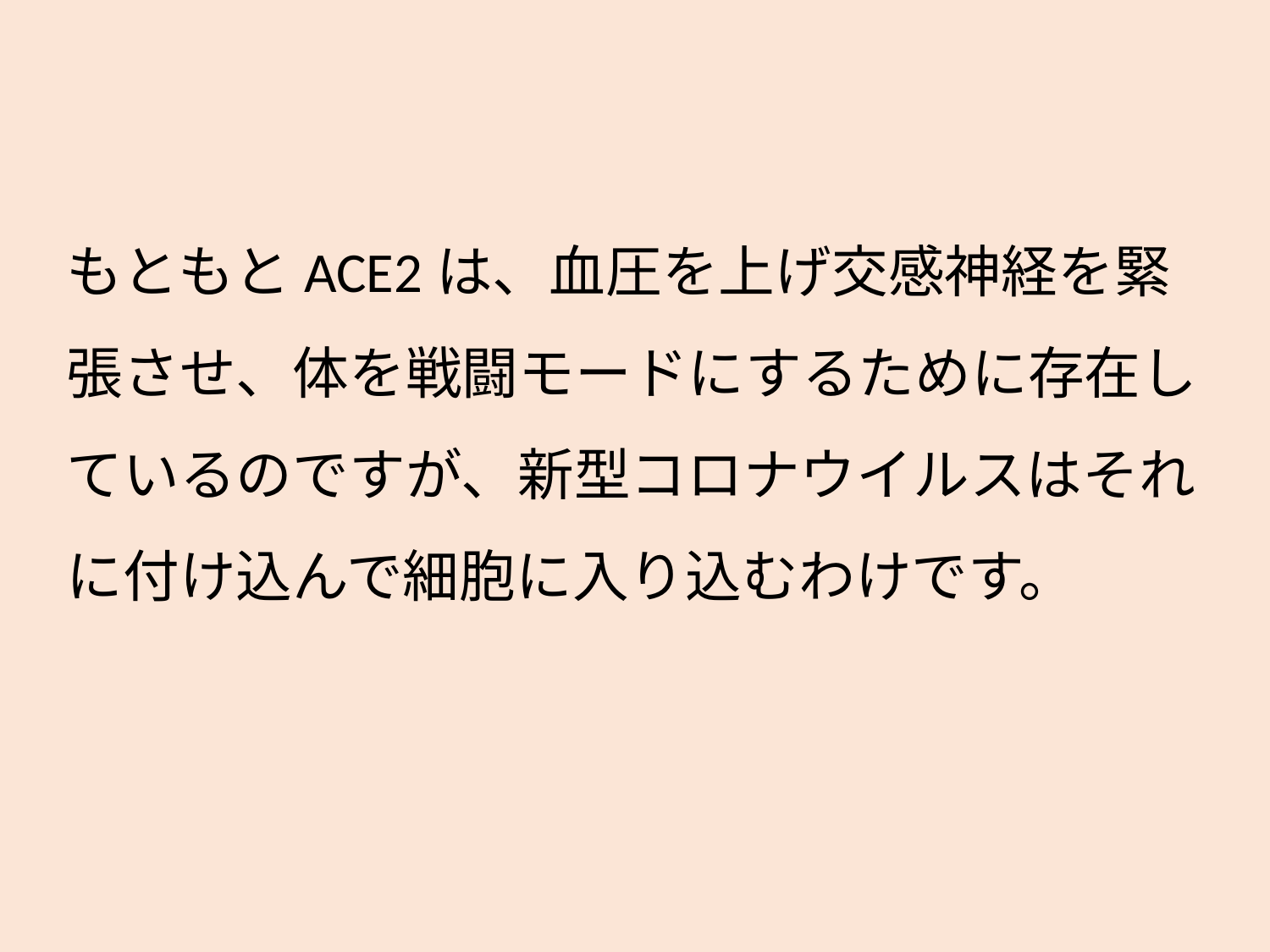

もともとACE2は、血圧を上げ交感神経を緊張させ、体を戦闘モードにするために存在しているのですが、新型コロナウイルスはそれに付け込んで細胞に入り込むわけです。